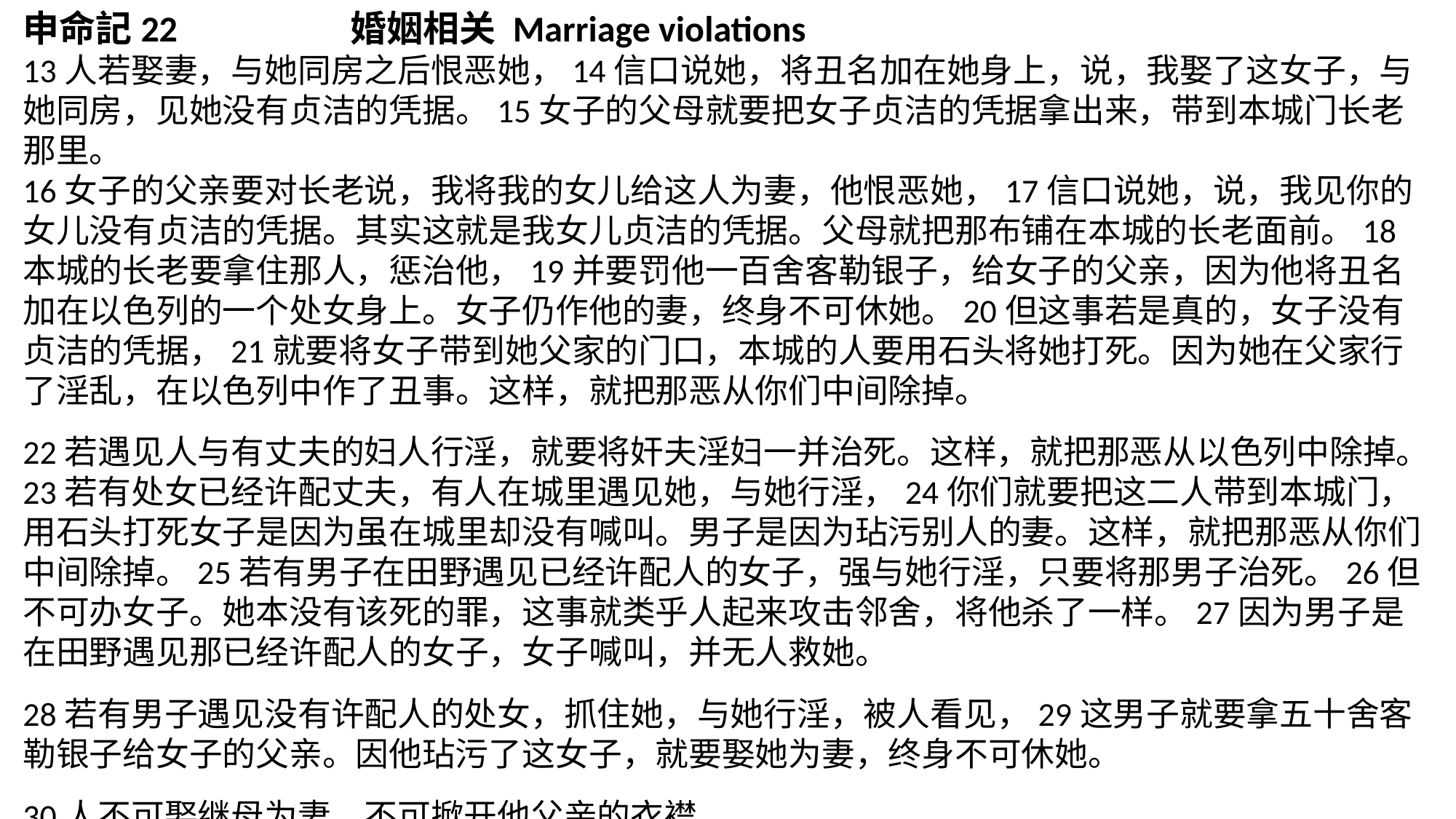

申命記22		婚姻相关 Marriage violations
13人若娶妻，与她同房之后恨恶她，14信口说她，将丑名加在她身上，说，我娶了这女子，与她同房，见她没有贞洁的凭据。15女子的父母就要把女子贞洁的凭据拿出来，带到本城门长老那里。
16女子的父亲要对长老说，我将我的女儿给这人为妻，他恨恶她，17信口说她，说，我见你的女儿没有贞洁的凭据。其实这就是我女儿贞洁的凭据。父母就把那布铺在本城的长老面前。18本城的长老要拿住那人，惩治他，19并要罚他一百舍客勒银子，给女子的父亲，因为他将丑名加在以色列的一个处女身上。女子仍作他的妻，终身不可休她。20但这事若是真的，女子没有贞洁的凭据，21就要将女子带到她父家的门口，本城的人要用石头将她打死。因为她在父家行了淫乱，在以色列中作了丑事。这样，就把那恶从你们中间除掉。

22若遇见人与有丈夫的妇人行淫，就要将奸夫淫妇一并治死。这样，就把那恶从以色列中除掉。23若有处女已经许配丈夫，有人在城里遇见她，与她行淫，24你们就要把这二人带到本城门，用石头打死女子是因为虽在城里却没有喊叫。男子是因为玷污别人的妻。这样，就把那恶从你们中间除掉。25若有男子在田野遇见已经许配人的女子，强与她行淫，只要将那男子治死。26但不可办女子。她本没有该死的罪，这事就类乎人起来攻击邻舍，将他杀了一样。27因为男子是在田野遇见那已经许配人的女子，女子喊叫，并无人救她。

28若有男子遇见没有许配人的处女，抓住她，与她行淫，被人看见，29这男子就要拿五十舍客勒银子给女子的父亲。因他玷污了这女子，就要娶她为妻，终身不可休她。

30人不可娶继母为妻。不可掀开他父亲的衣襟。